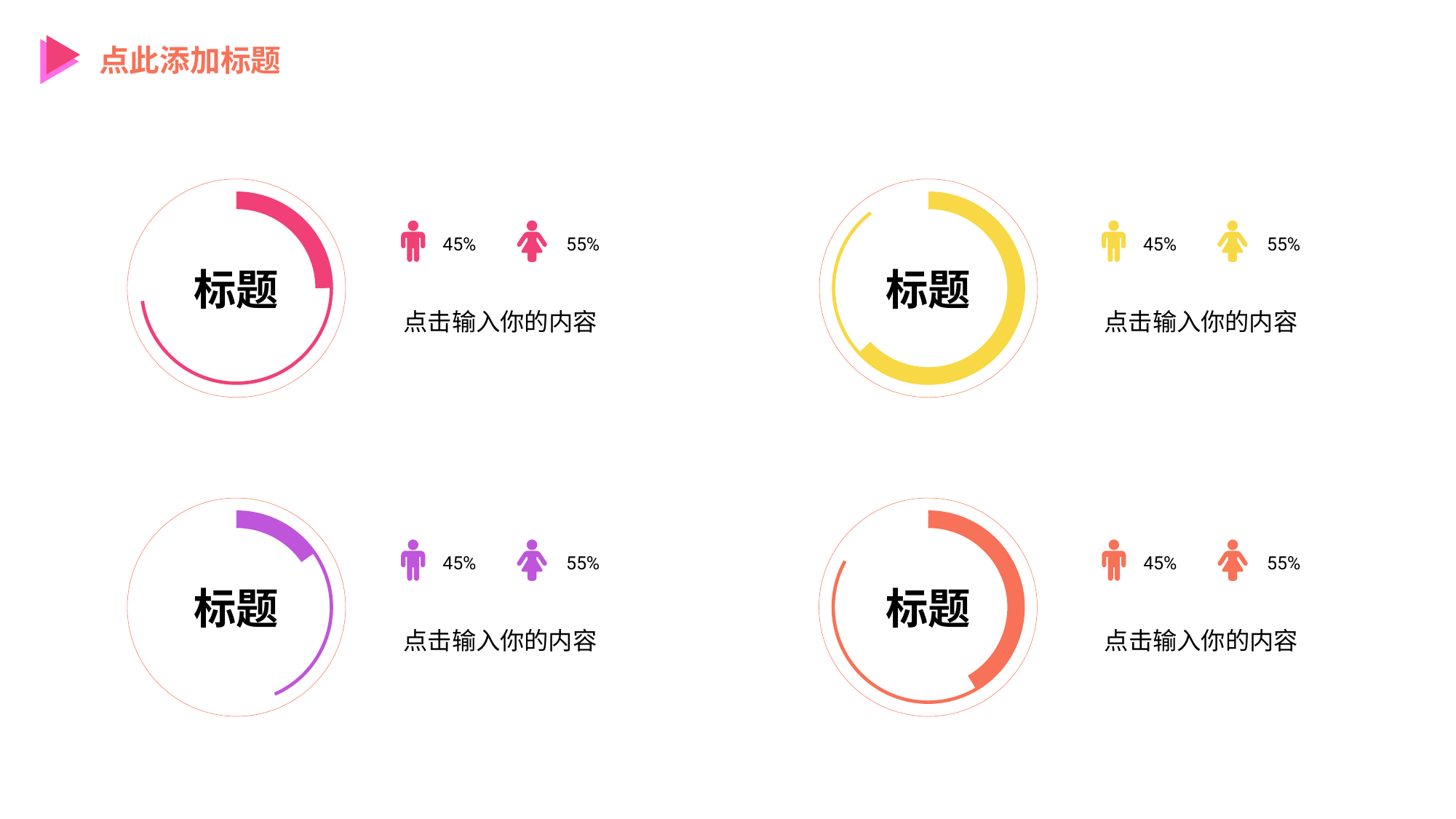

点此添加标题
标题
标题

45%
55%
45%
55%
点击输入你的内容
点击输入你的内容
标题
标题

45%
55%
45%
55%
点击输入你的内容
点击输入你的内容